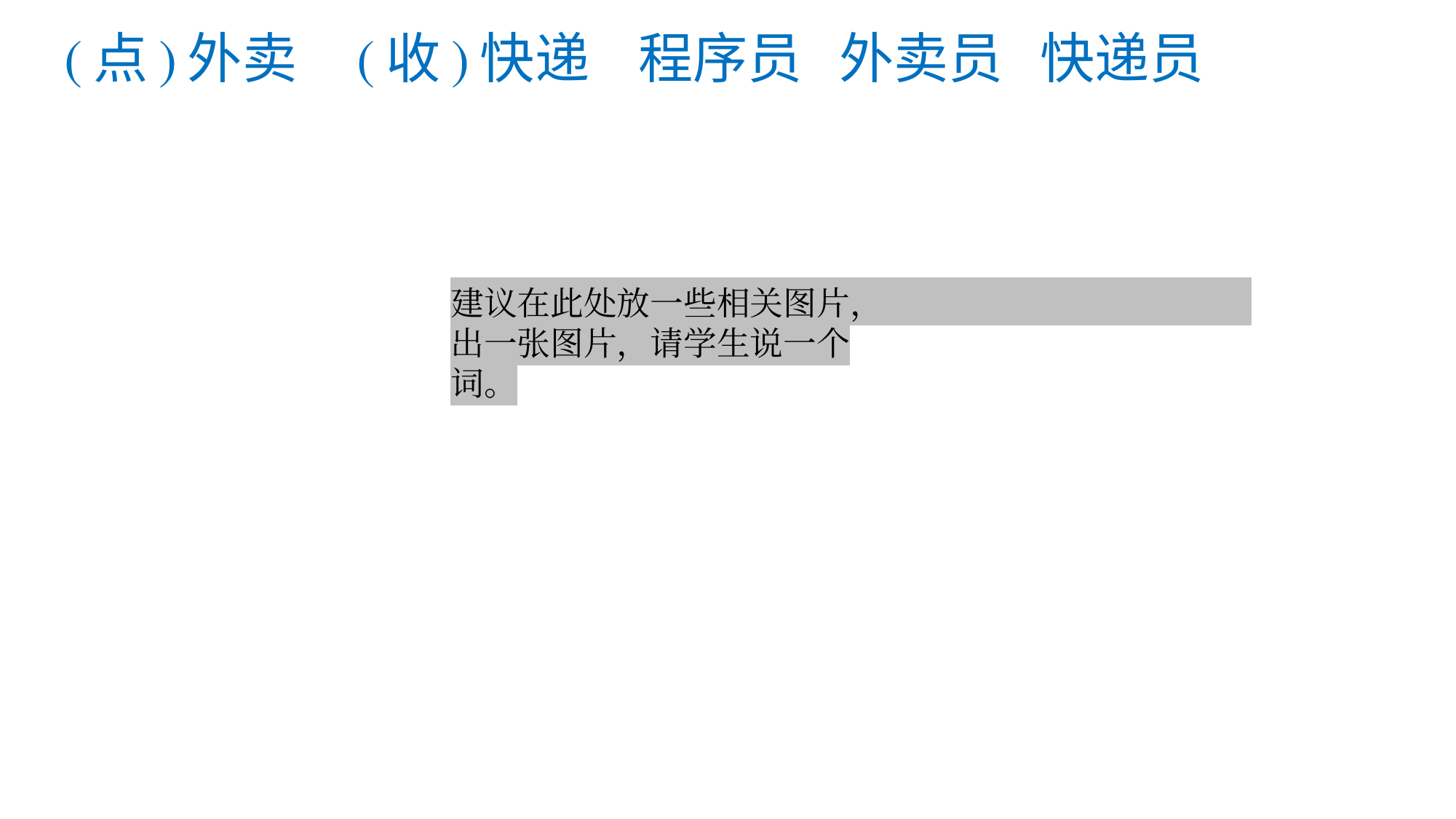

# (点)外卖    (收)快递    程序员   外卖员   快递员
建议在此处放一些相关图片，出一张图片，请学生说一个词。